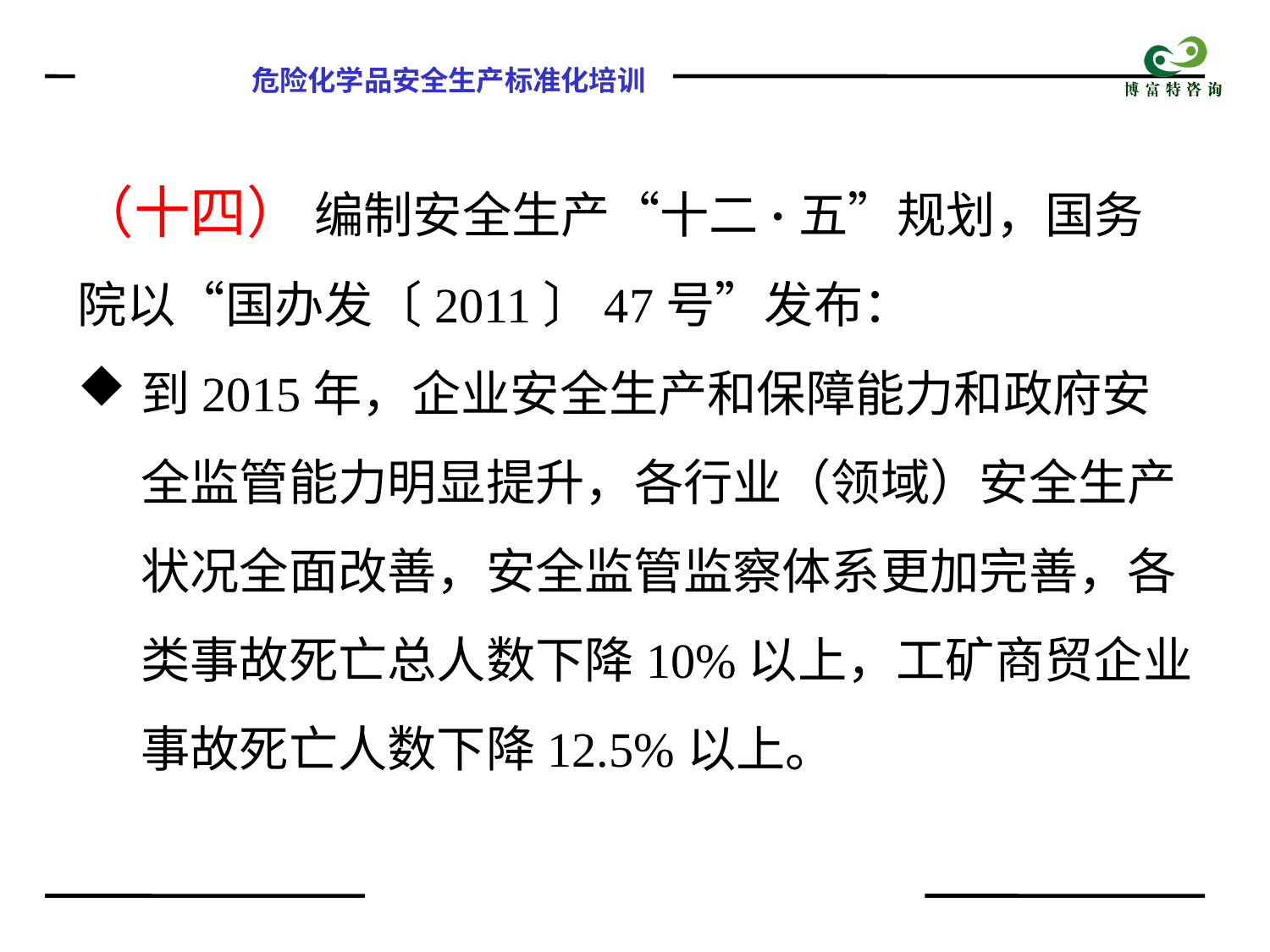

（十四） 编制安全生产“十二·五”规划，国务院以“国办发〔2011〕47号”发布：
到2015年，企业安全生产和保障能力和政府安全监管能力明显提升，各行业（领域）安全生产状况全面改善，安全监管监察体系更加完善，各类事故死亡总人数下降10%以上，工矿商贸企业事故死亡人数下降12.5%以上。